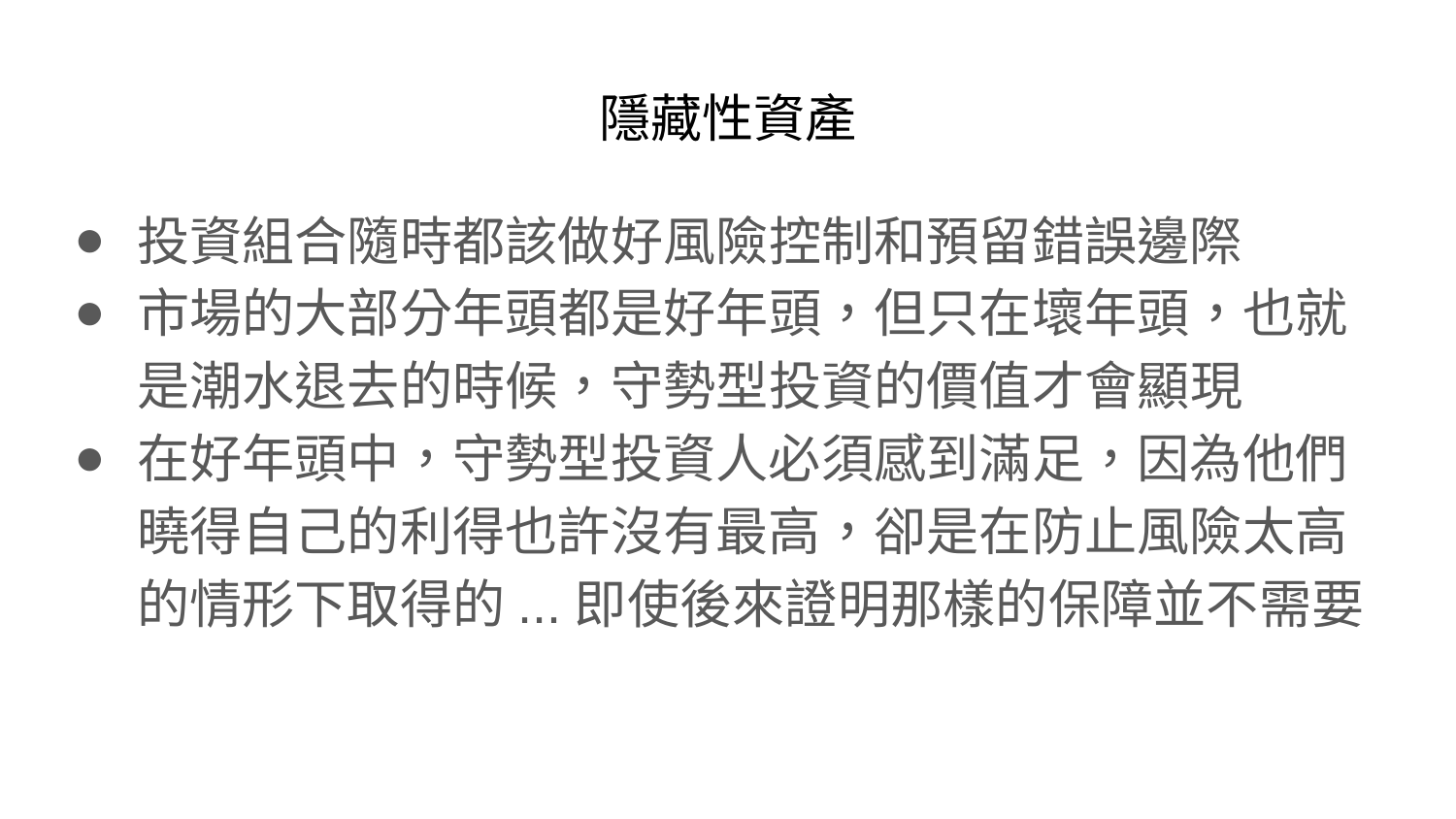

# 隱藏性資產
投資組合隨時都該做好風險控制和預留錯誤邊際
市場的大部分年頭都是好年頭，但只在壞年頭，也就是潮水退去的時候，守勢型投資的價值才會顯現
在好年頭中，守勢型投資人必須感到滿足，因為他們曉得自己的利得也許沒有最高，卻是在防止風險太高的情形下取得的...即使後來證明那樣的保障並不需要